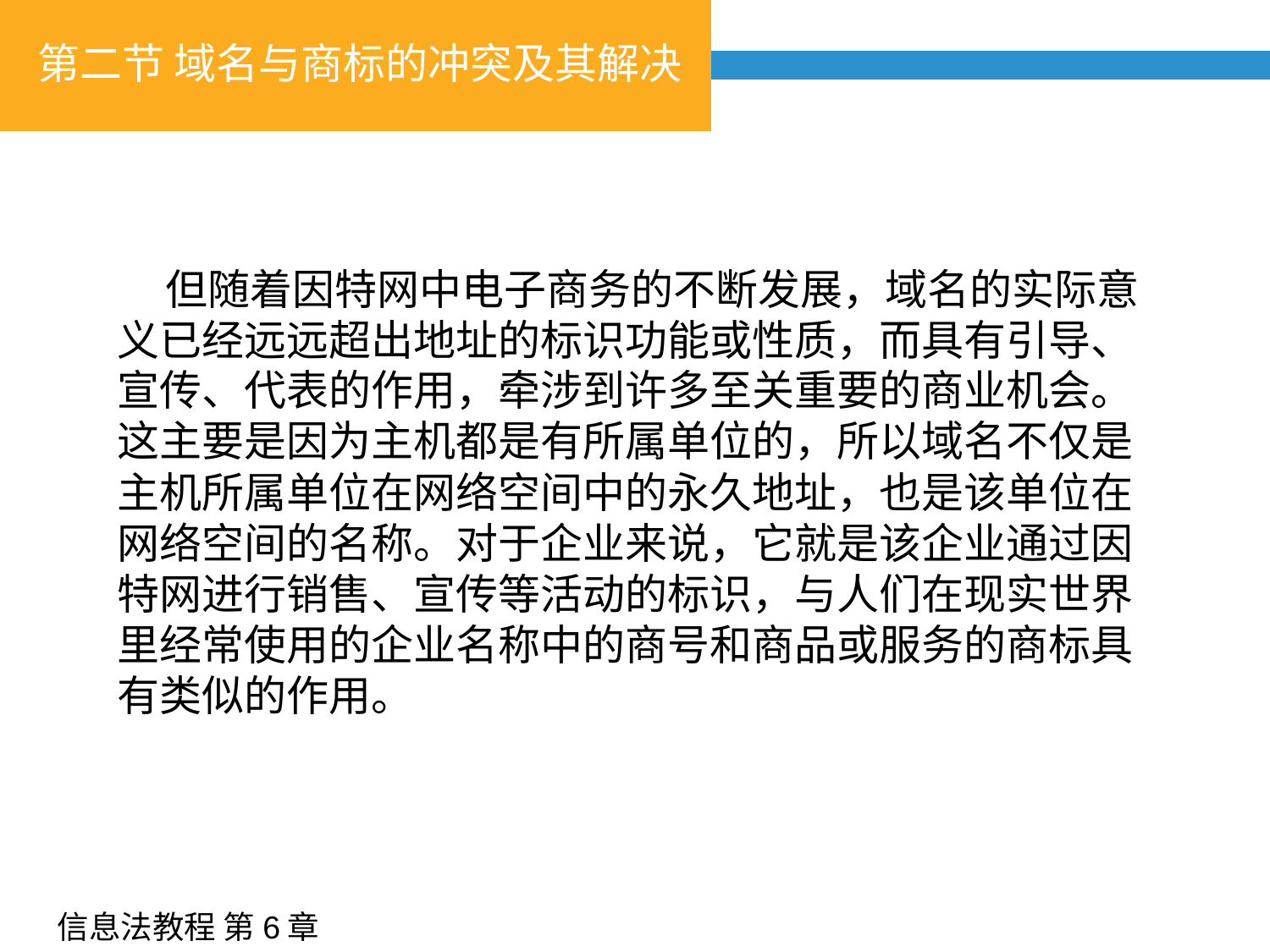

# 第二节 域名与商标的冲突及其解决
    但随着因特网中电子商务的不断发展，域名的实际意义已经远远超出地址的标识功能或性质，而具有引导、宣传、代表的作用，牵涉到许多至关重要的商业机会。这主要是因为主机都是有所属单位的，所以域名不仅是主机所属单位在网络空间中的永久地址，也是该单位在网络空间的名称。对于企业来说，它就是该企业通过因特网进行销售、宣传等活动的标识，与人们在现实世界里经常使用的企业名称中的商号和商品或服务的商标具有类似的作用。
信息法教程 第6章